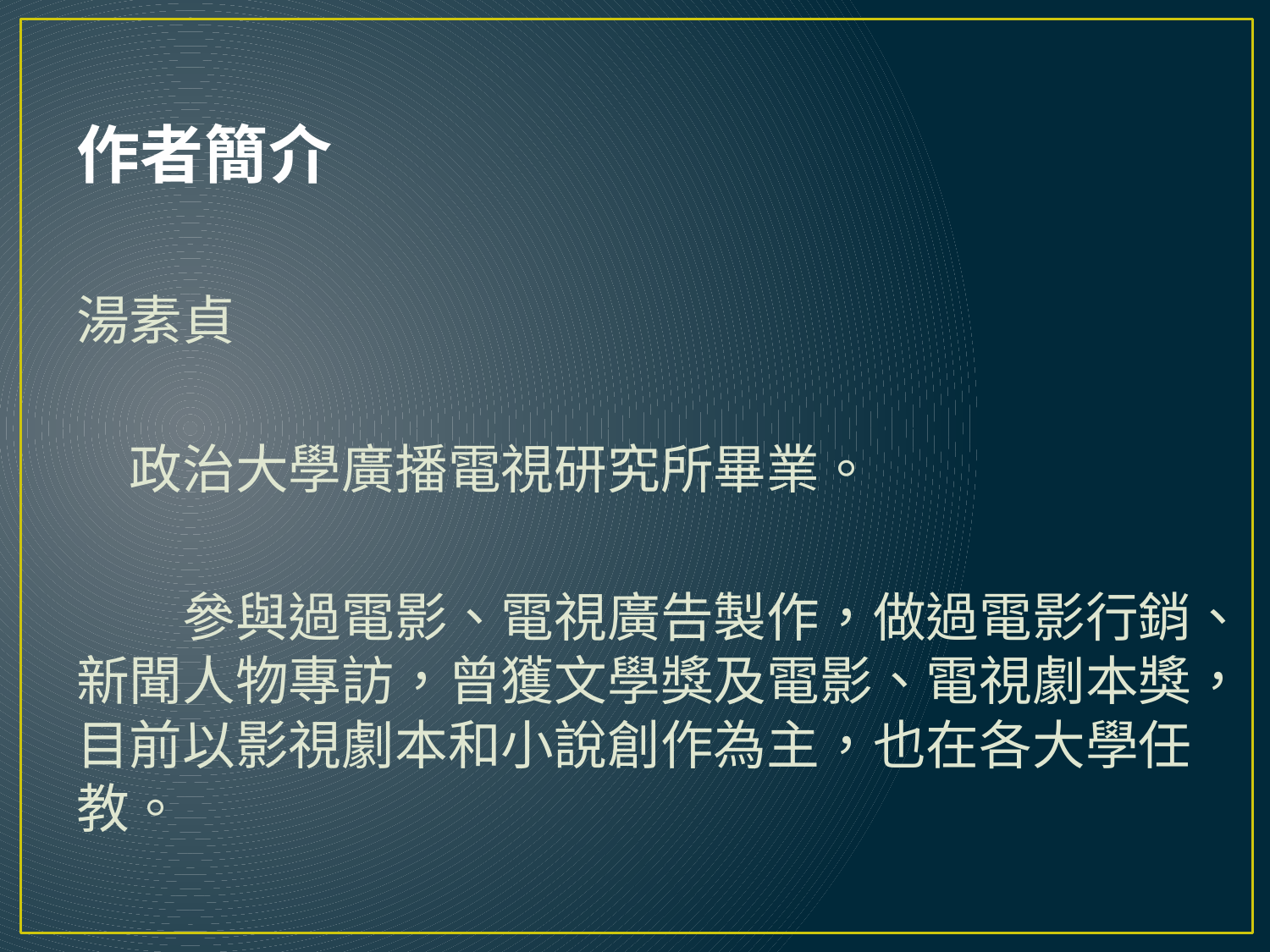

# 作者簡介

湯素貞

　政治大學廣播電視研究所畢業。

　　參與過電影、電視廣告製作，做過電影行銷、新聞人物專訪，曾獲文學獎及電影、電視劇本獎，目前以影視劇本和小說創作為主，也在各大學任教。